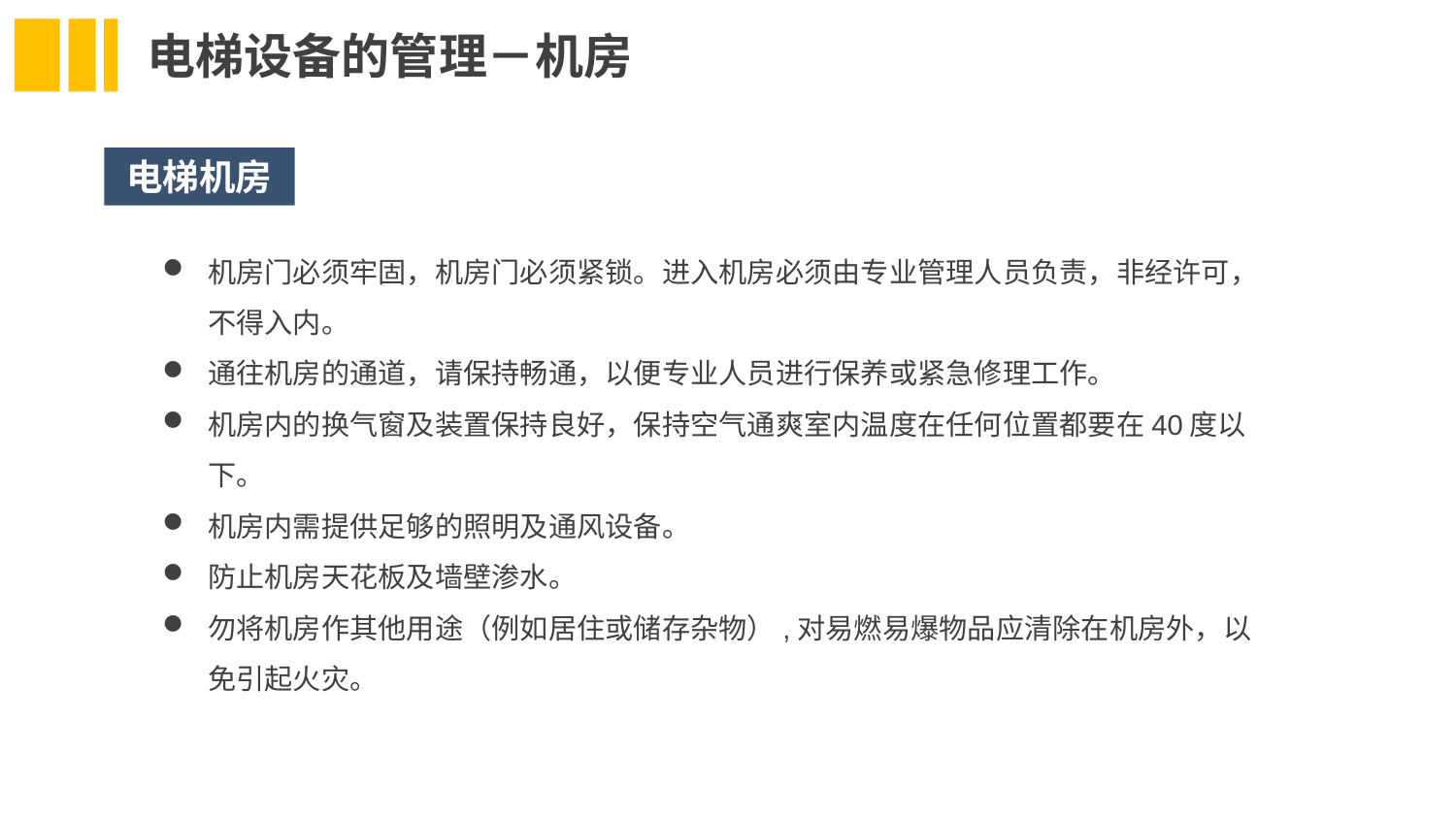

电梯设备的管理－机房
电梯机房
机房门必须牢固，机房门必须紧锁。进入机房必须由专业管理人员负责，非经许可，不得入内。
通往机房的通道，请保持畅通，以便专业人员进行保养或紧急修理工作。
机房内的换气窗及装置保持良好，保持空气通爽室内温度在任何位置都要在40度以下。
机房内需提供足够的照明及通风设备。
防止机房天花板及墙壁渗水。
勿将机房作其他用途（例如居住或储存杂物）,对易燃易爆物品应清除在机房外，以免引起火灾。